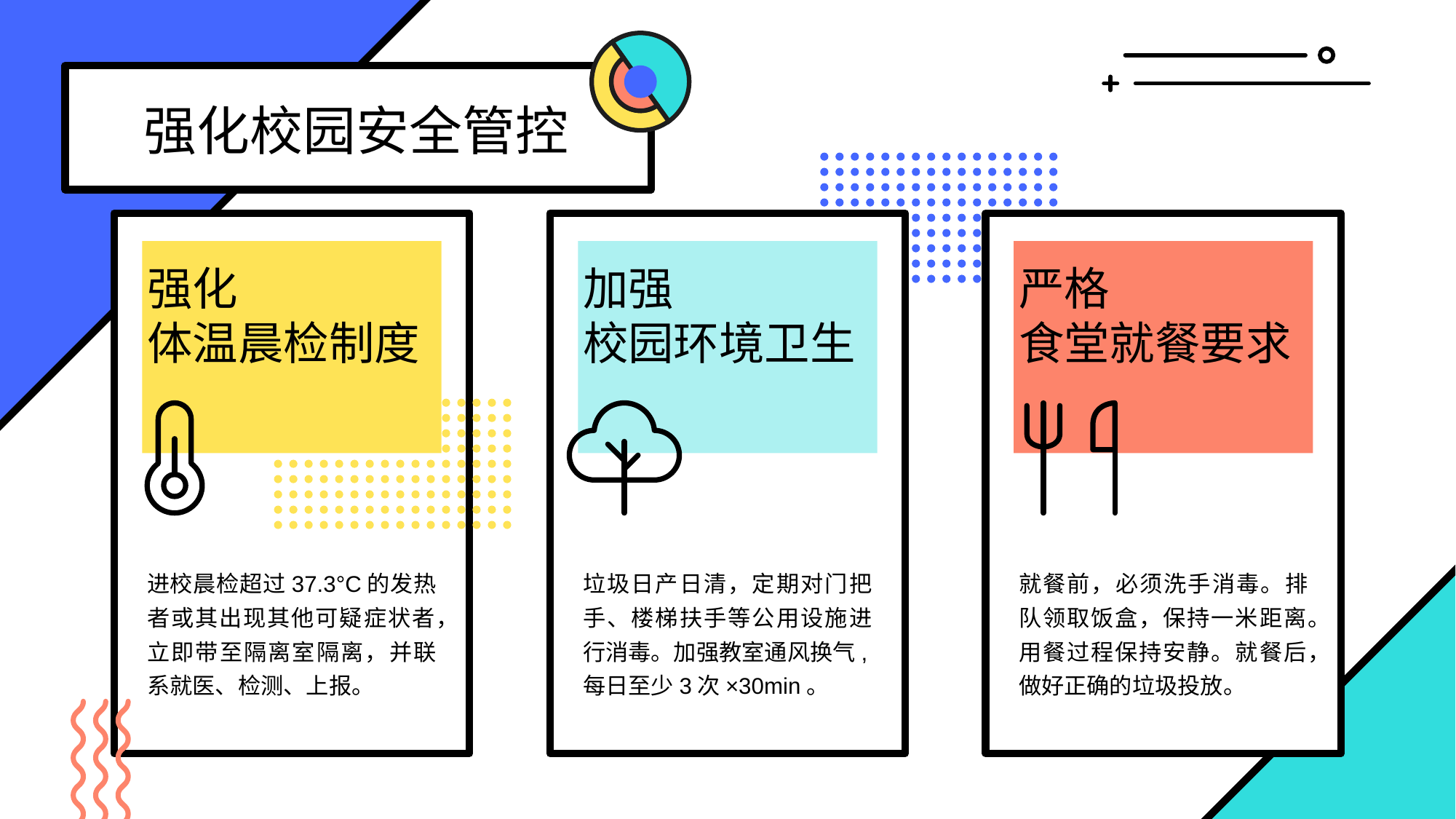

强化校园安全管控

强化
体温晨检制度
加强
校园环境卫生
垃圾日产日清，定期对门把手、楼梯扶手等公用设施进行消毒。加强教室通风换气,每日至少3次×30min。
严格
食堂就餐要求
就餐前，必须洗手消毒。排队领取饭盒，保持一米距离。用餐过程保持安静。就餐后，做好正确的垃圾投放。

进校晨检超过37.3°C的发热者或其出现其他可疑症状者，立即带至隔离室隔离，并联系就医、检测、上报。